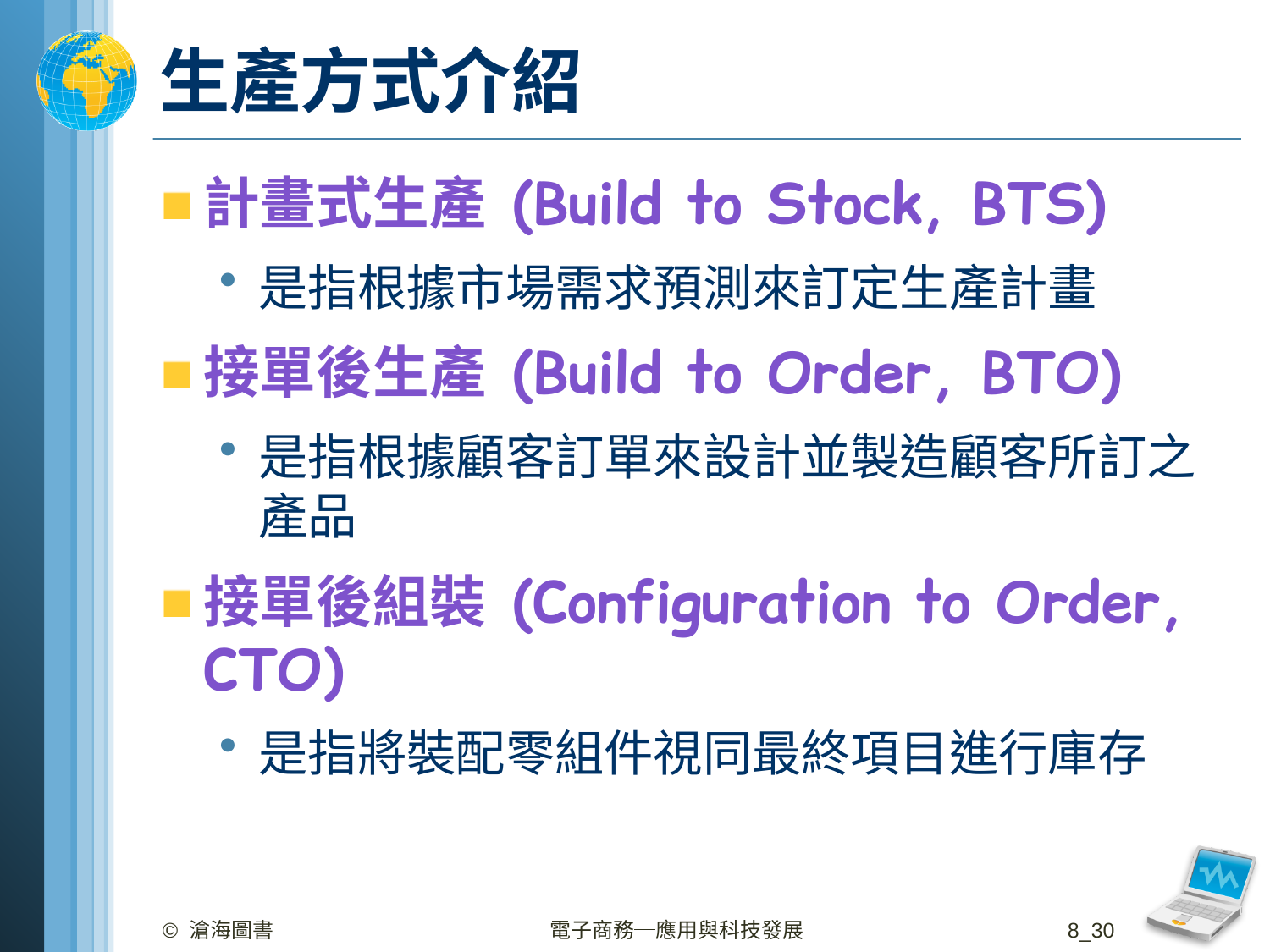

# 生產方式介紹
計畫式生產 (Build to Stock, BTS)
是指根據市場需求預測來訂定生產計畫
接單後生產 (Build to Order, BTO)
是指根據顧客訂單來設計並製造顧客所訂之產品
接單後組裝 (Configuration to Order, CTO)
是指將裝配零組件視同最終項目進行庫存
© 滄海圖書
電子商務─應用與科技發展
8_30